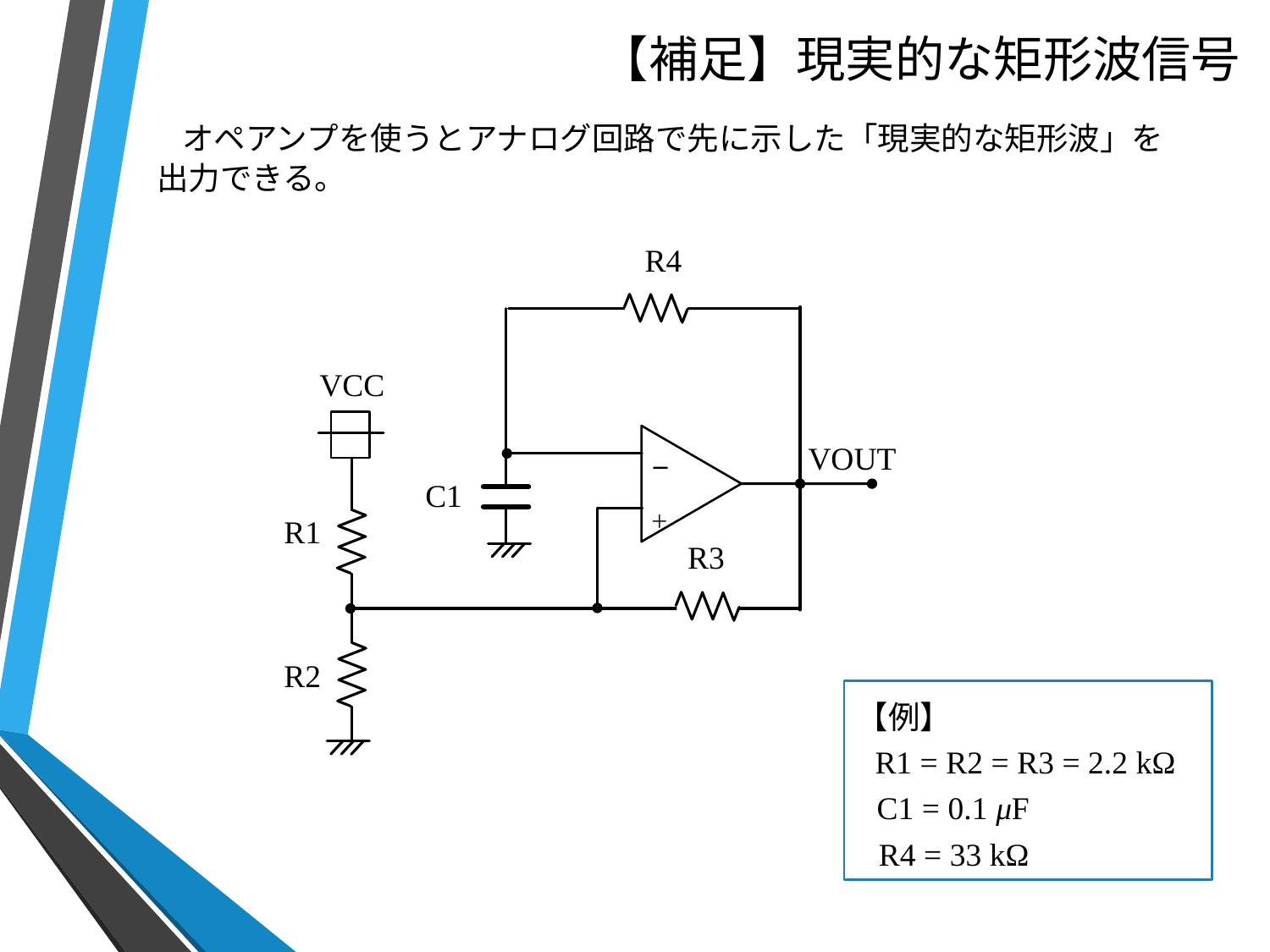

# 【補足】現実的な矩形波信号
オペアンプを使うとアナログ回路で先に示した「現実的な矩形波」を出力できる。
R4

VCC

－
＋

VOUT

R1

R3

R2

C1

【例】
R1 = R2 = R3 = 2.2 kΩ
C1 = 0.1 μF
R4 = 33 kΩ